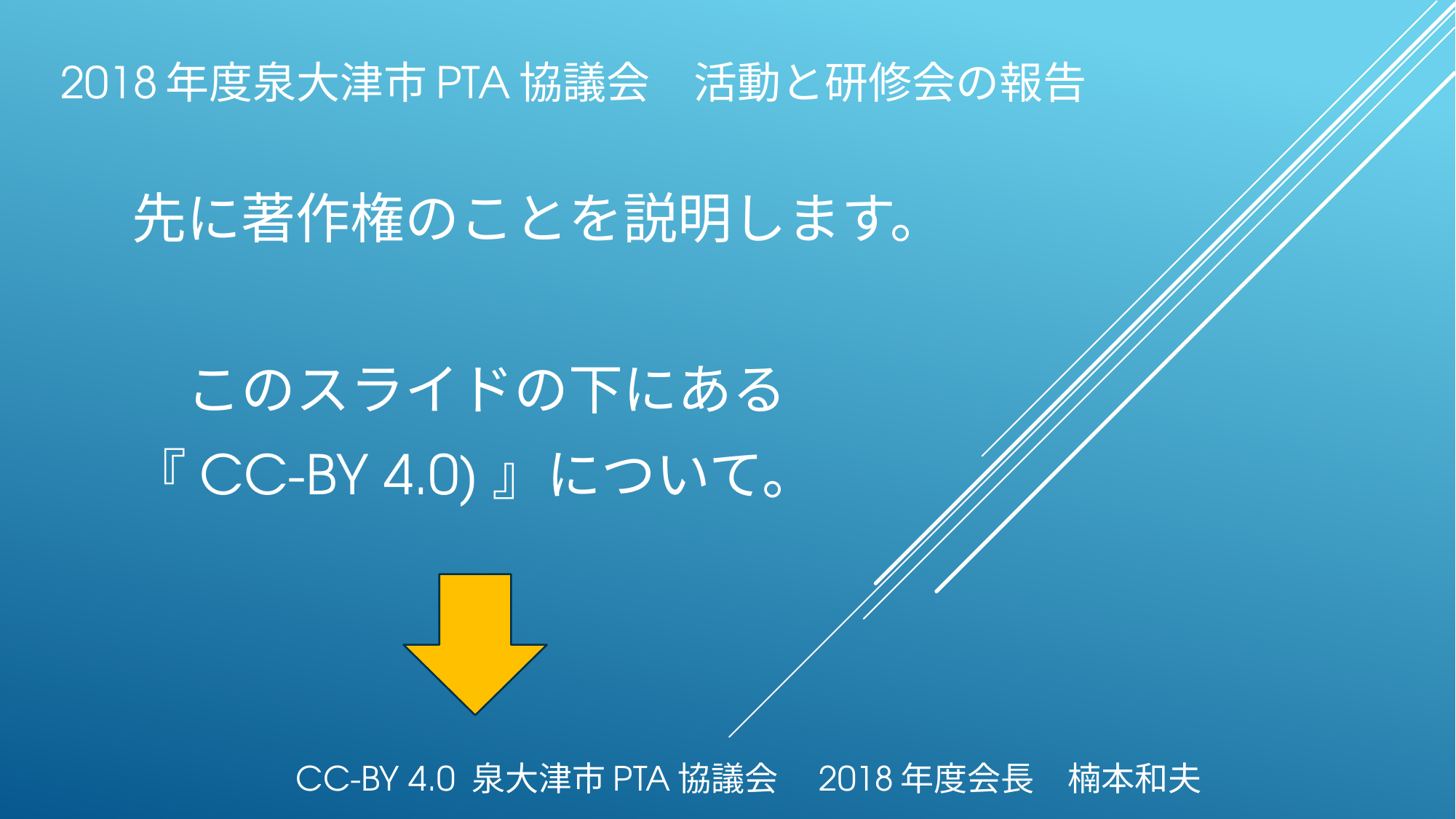

# 2018年度泉大津市PTA協議会　活動と研修会の報告
先に著作権のことを説明します。

　このスライドの下にある
『CC-BY 4.0)』について。

CC-BY 4.0 泉大津市PTA協議会　2018年度会長　楠本和夫